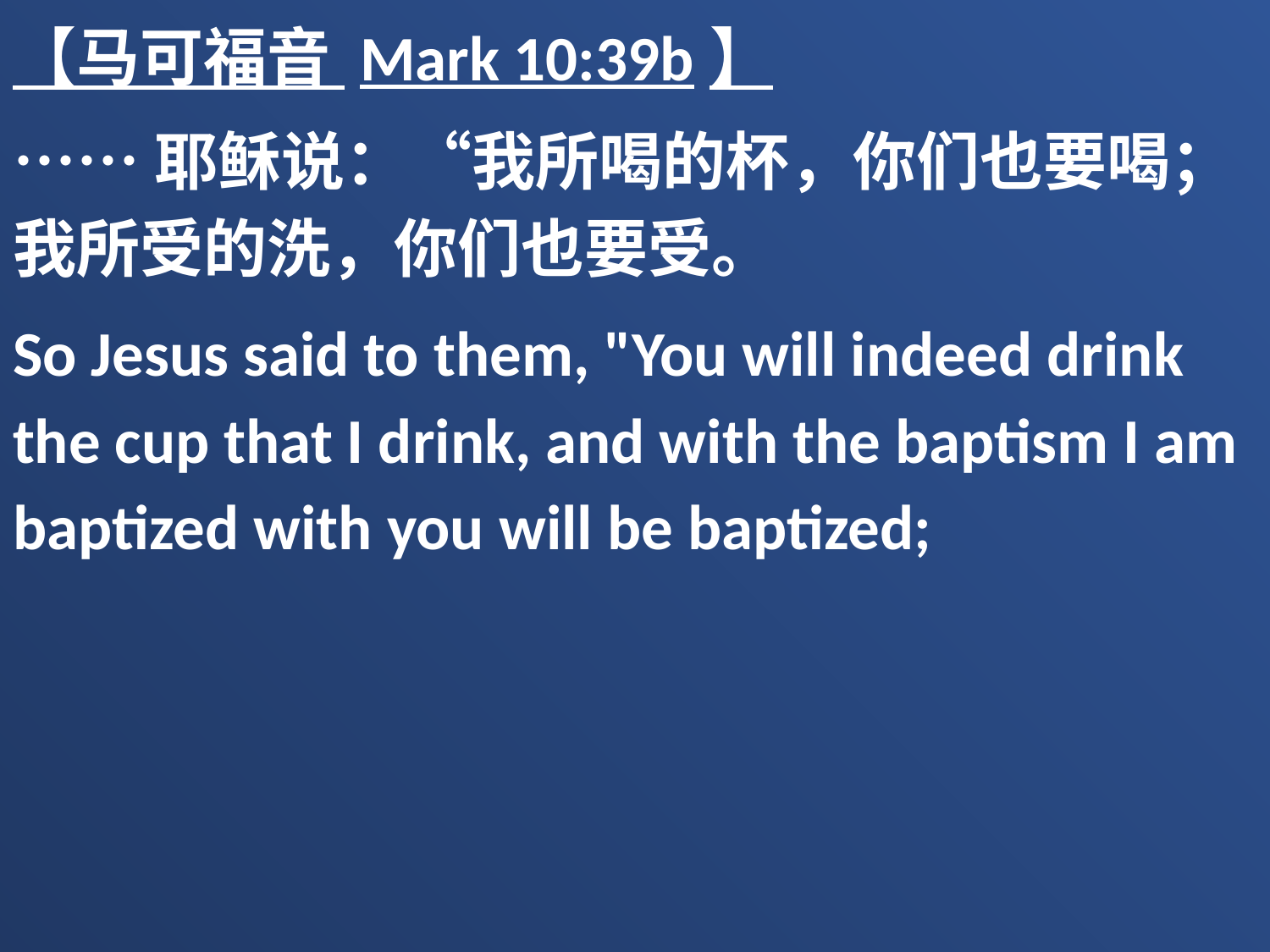

【马可福音 Mark 10:39b】
……耶稣说：“我所喝的杯，你们也要喝；我所受的洗，你们也要受。
So Jesus said to them, "You will indeed drink the cup that I drink, and with the baptism I am baptized with you will be baptized;